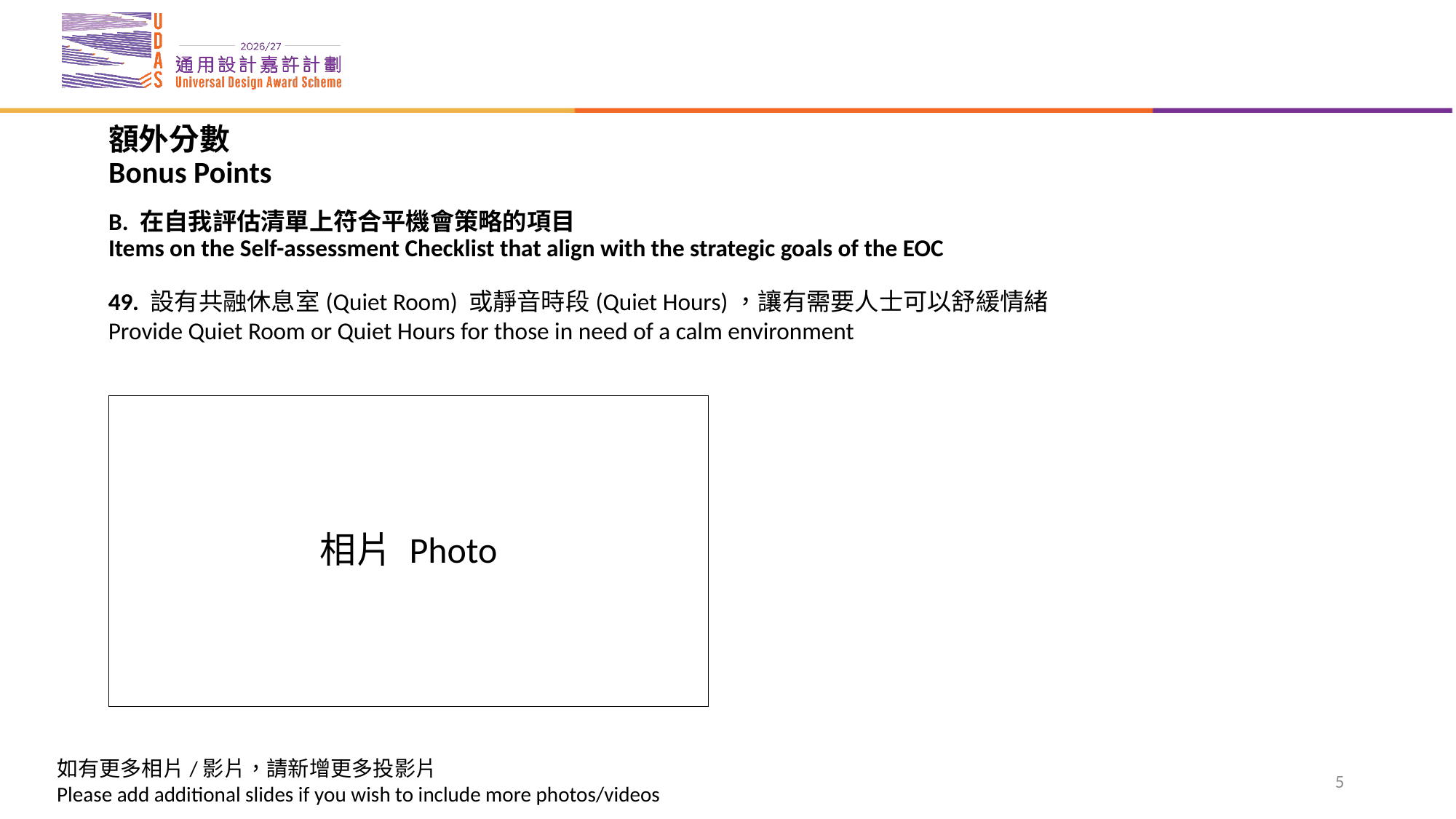

# 額外分數 Bonus Points B. 在自我評估清單上符合平機會策略的項目 Items on the Self-assessment Checklist that align with the strategic goals of the EOC
49. 設有共融休息室(Quiet Room) 或靜音時段(Quiet Hours)，讓有需要人士可以舒緩情緒
Provide Quiet Room or Quiet Hours for those in need of a calm environment
相片 Photo
5